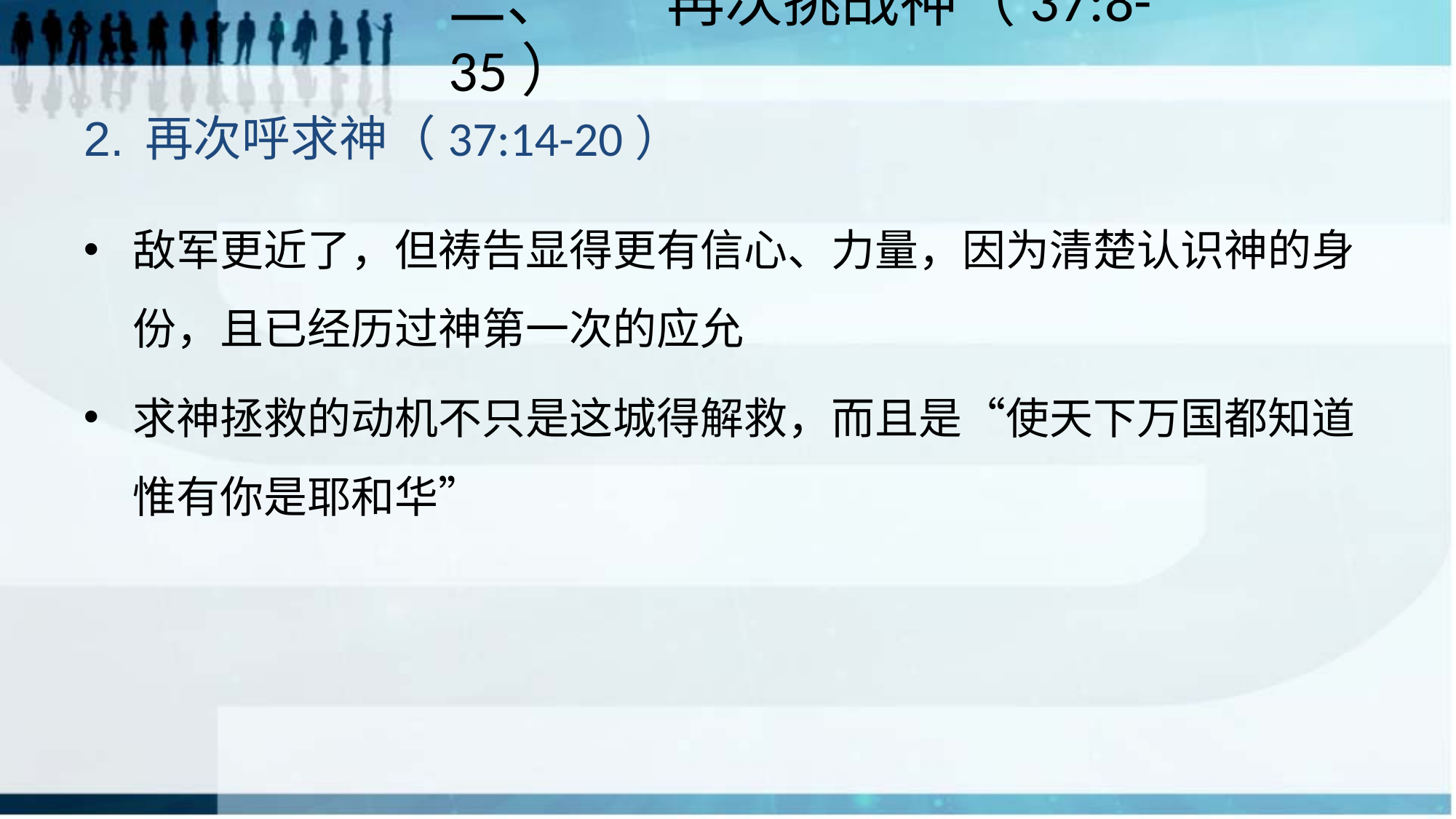

二、	再次挑战神（37:8-35）
# 再次呼求神（37:14-20）
敌军更近了，但祷告显得更有信心、力量，因为清楚认识神的身份，且已经历过神第一次的应允
求神拯救的动机不只是这城得解救，而且是“使天下万国都知道惟有你是耶和华”